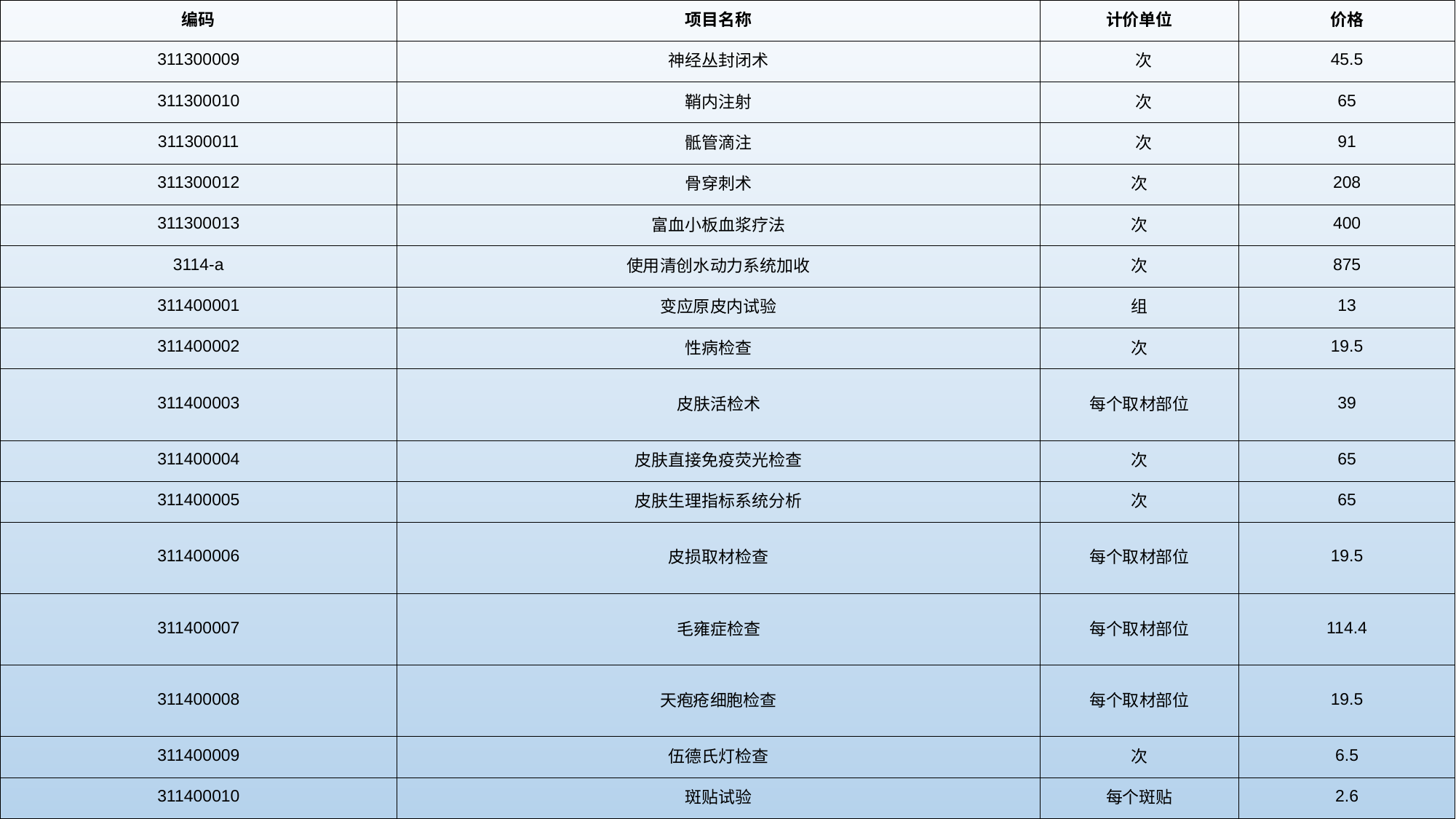

| 编码 | 项目名称 | 计价单位 | 价格 |
| --- | --- | --- | --- |
| 311300009 | 神经丛封闭术 | 次 | 45.5 |
| 311300010 | 鞘内注射 | 次 | 65 |
| 311300011 | 骶管滴注 | 次 | 91 |
| 311300012 | 骨穿刺术 | 次 | 208 |
| 311300013 | 富血小板血浆疗法 | 次 | 400 |
| 3114-a | 使用清创水动力系统加收 | 次 | 875 |
| 311400001 | 变应原皮内试验 | 组 | 13 |
| 311400002 | 性病检查 | 次 | 19.5 |
| 311400003 | 皮肤活检术 | 每个取材部位 | 39 |
| 311400004 | 皮肤直接免疫荧光检查 | 次 | 65 |
| 311400005 | 皮肤生理指标系统分析 | 次 | 65 |
| 311400006 | 皮损取材检查 | 每个取材部位 | 19.5 |
| 311400007 | 毛雍症检查 | 每个取材部位 | 114.4 |
| 311400008 | 天疱疮细胞检查 | 每个取材部位 | 19.5 |
| 311400009 | 伍德氏灯检查 | 次 | 6.5 |
| 311400010 | 斑贴试验 | 每个斑贴 | 2.6 |